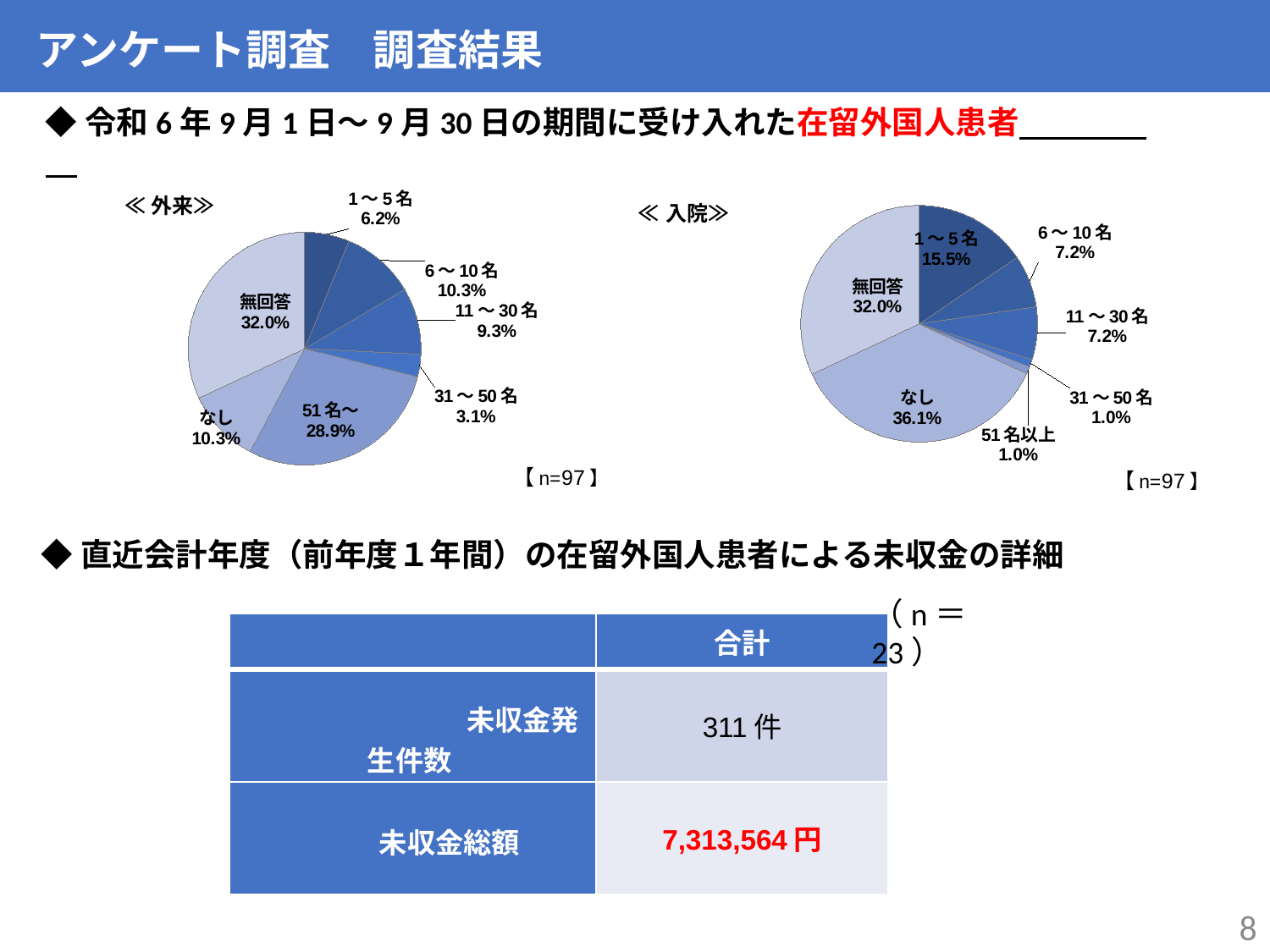

アンケート調査　調査結果
◆令和6年9月1日～9月30日の期間に受け入れた在留外国人患者

### Chart

| Category | 売上高 |
|---|---|
| 1～5名 | 15.5 |
| 6～10名 | 7.2 |
| 11～30名 | 7.2 |
| 31～50名 | 1.0 |
| 51名以上 | 1.0 |
| なし | 36.1 |
| 無回答 | 32.0 |

### Chart

| Category | 売上高 |
|---|---|
| 1～5名 | 6.2 |
| 6～10名 | 10.3 |
| 11～30名 | 9.3 |
| 31～50名 | 3.1 |
| 51名～ | 28.9 |
| なし | 10.3 |
| 無回答 | 32.0 |
≪外来≫
◆直近会計年度（前年度１年間）の在留外国人患者による未収金の詳細
（n＝23）
|  | 合計 |
| --- | --- |
| 未収金発生件数 | 311件 |
| 未収金総額 | 7,313,564円 |
8